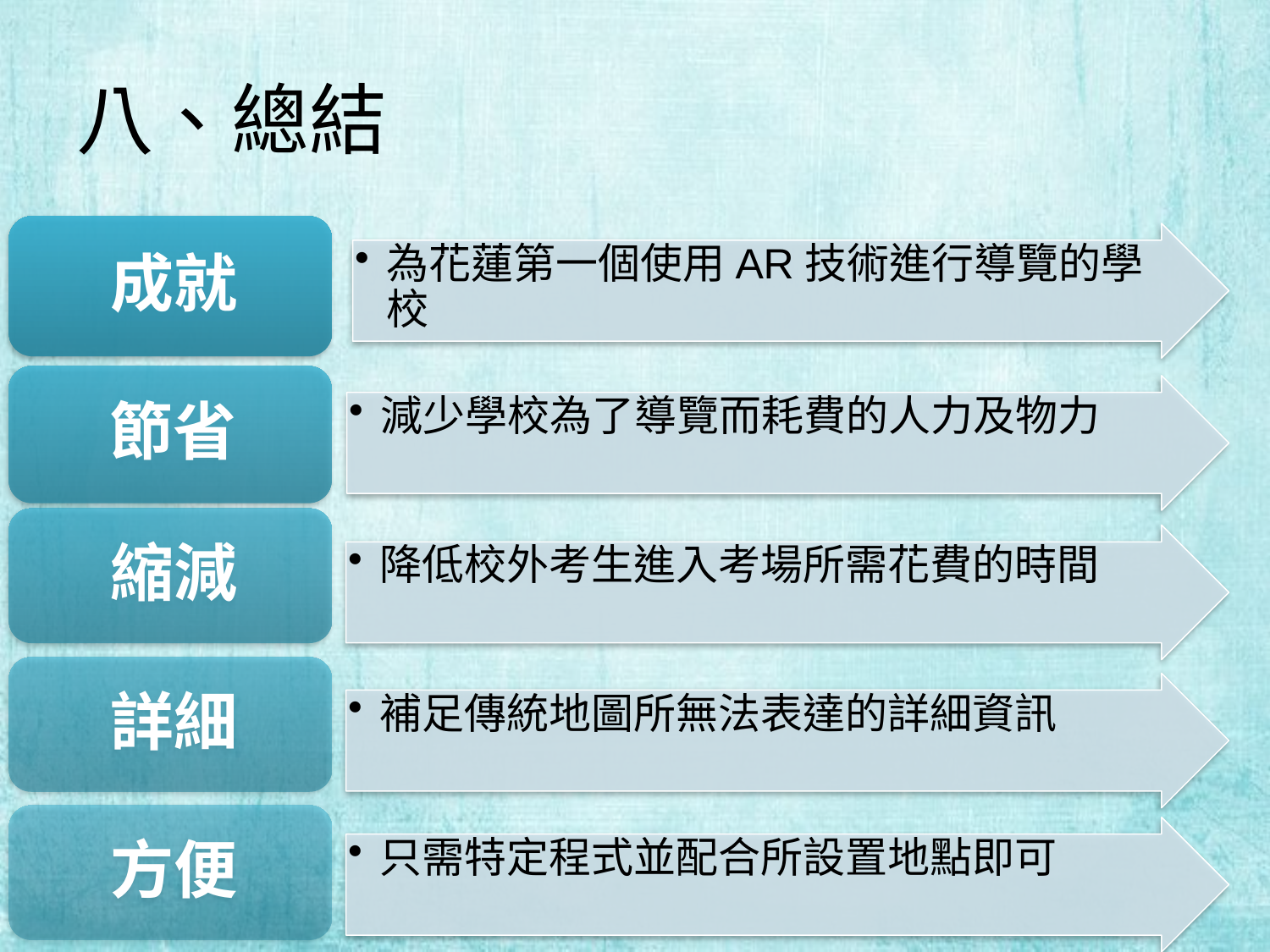

# 八、總結
為花蓮第一個使用AR技術進行導覽的學校
成就
減少學校為了導覽而耗費的人力及物力
節省
降低校外考生進入考場所需花費的時間
縮減
補足傳統地圖所無法表達的詳細資訊
詳細
只需特定程式並配合所設置地點即可
方便